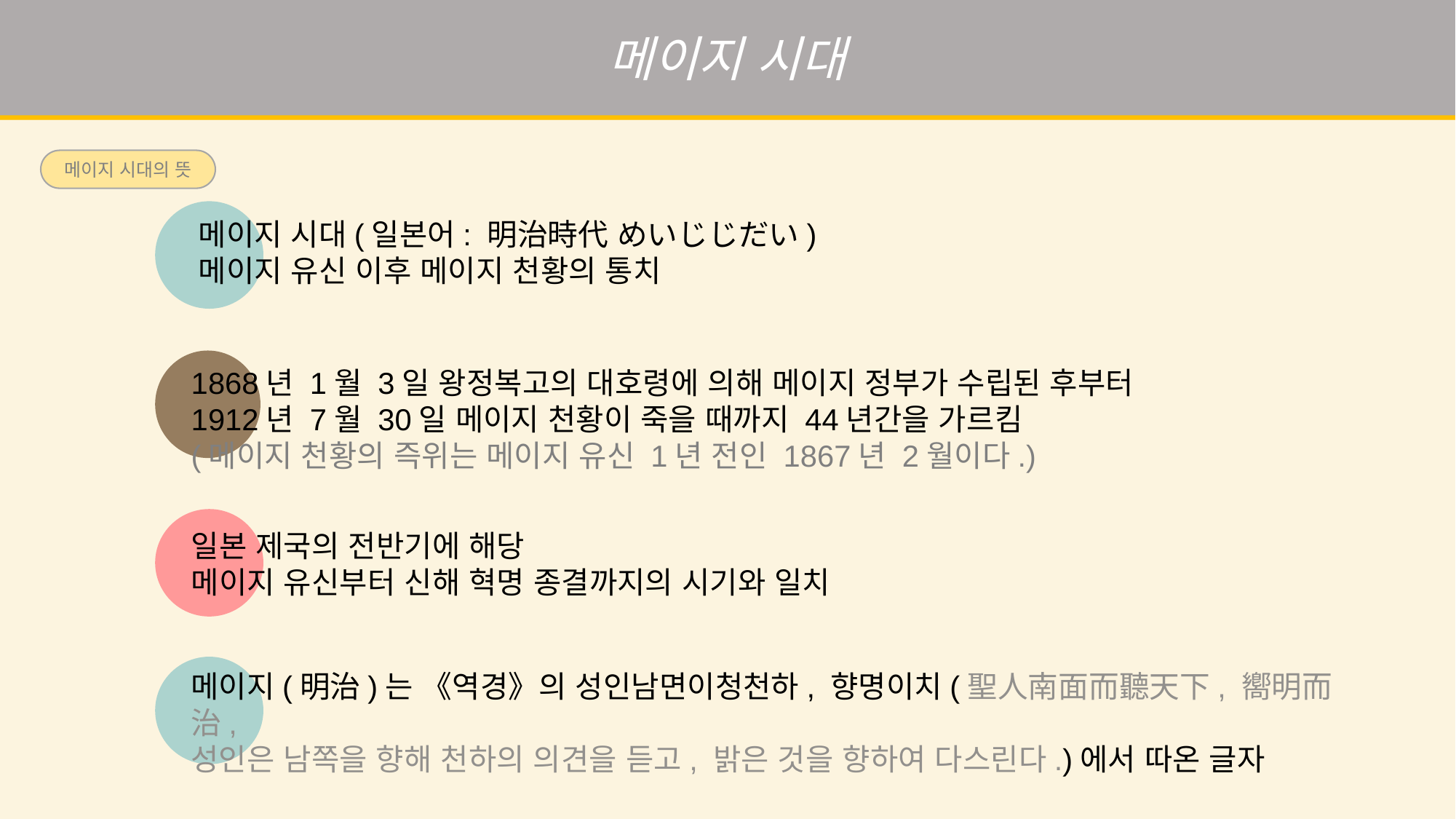

메이지 시대
메이지 시대의 뜻

메이지 시대(일본어: 明治時代 めいじじだい)
메이지 유신 이후 메이지 천황의 통치

1868년 1월 3일 왕정복고의 대호령에 의해 메이지 정부가 수립된 후부터
1912년 7월 30일 메이지 천황이 죽을 때까지 44년간을 가르킴
(메이지 천황의 즉위는 메이지 유신 1년 전인 1867년 2월이다.)

일본 제국의 전반기에 해당
메이지 유신부터 신해 혁명 종결까지의 시기와 일치

메이지(明治)는 《역경》의 성인남면이청천하, 향명이치(聖人南面而聽天下, 嚮明而治,
성인은 남쪽을 향해 천하의 의견을 듣고, 밝은 것을 향하여 다스린다.)에서 따온 글자